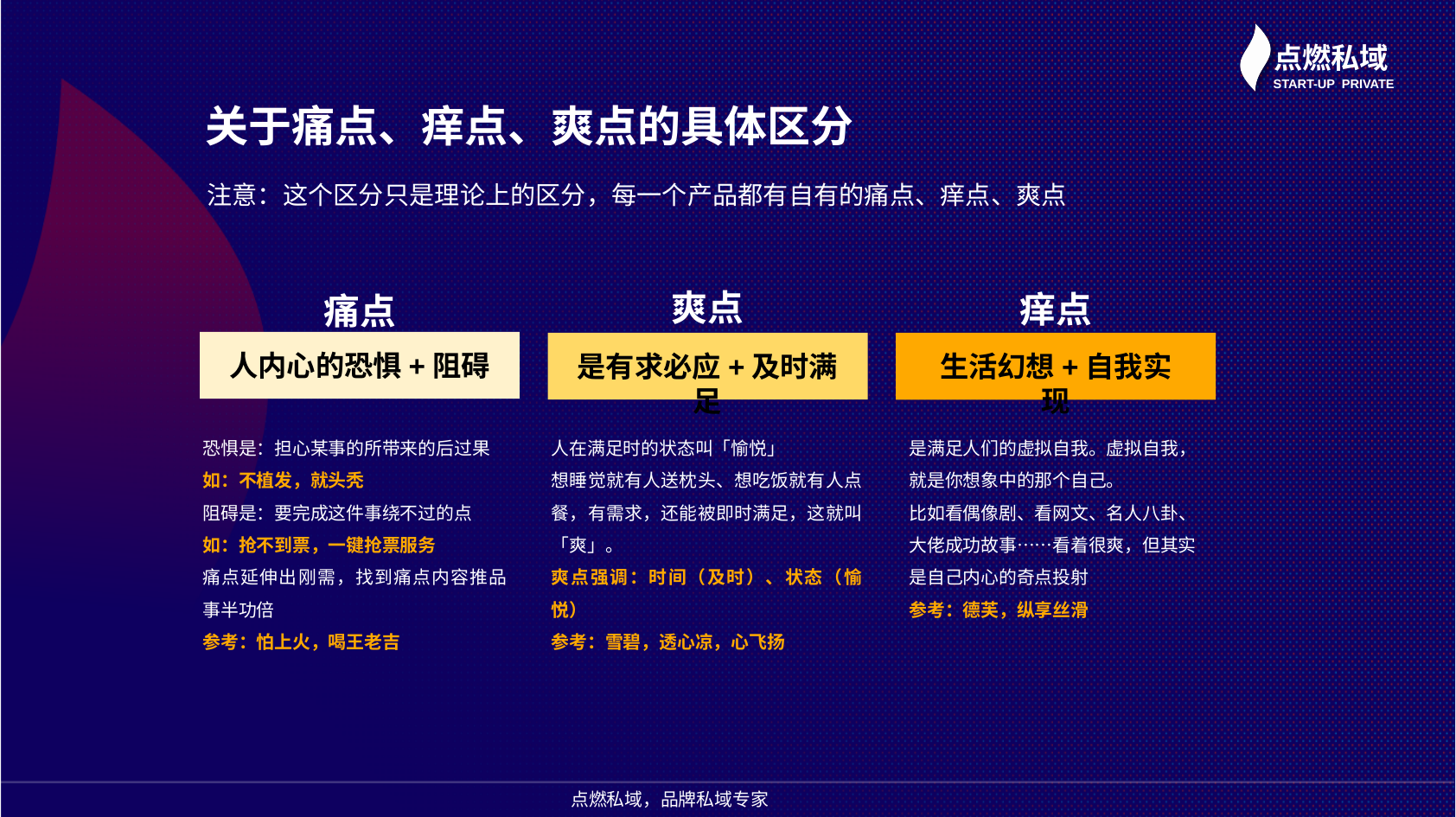

关于痛点、痒点、爽点的具体区分
注意：这个区分只是理论上的区分，每一个产品都有自有的痛点、痒点、爽点
爽点

是有求必应+及时满足
痒点

生活幻想+自我实现
痛点

人内心的恐惧+阻碍
恐惧是：担心某事的所带来的后过果
如：不植发，就头秃
阻碍是：要完成这件事绕不过的点
如：抢不到票，一键抢票服务
痛点延伸出刚需，找到痛点内容推品事半功倍
参考：怕上火，喝王老吉
人在满足时的状态叫「愉悦」
想睡觉就有人送枕头、想吃饭就有人点餐，有需求，还能被即时满足，这就叫「爽」。
爽点强调：时间（及时）、状态（愉悦）
参考：雪碧，透心凉，心飞扬
是满足人们的虚拟自我。虚拟自我，就是你想象中的那个自己。
比如看偶像剧、看网文、名人八卦、大佬成功故事……看着很爽，但其实是自己内心的奇点投射
参考：德芙，纵享丝滑
点燃私域，品牌私域专家